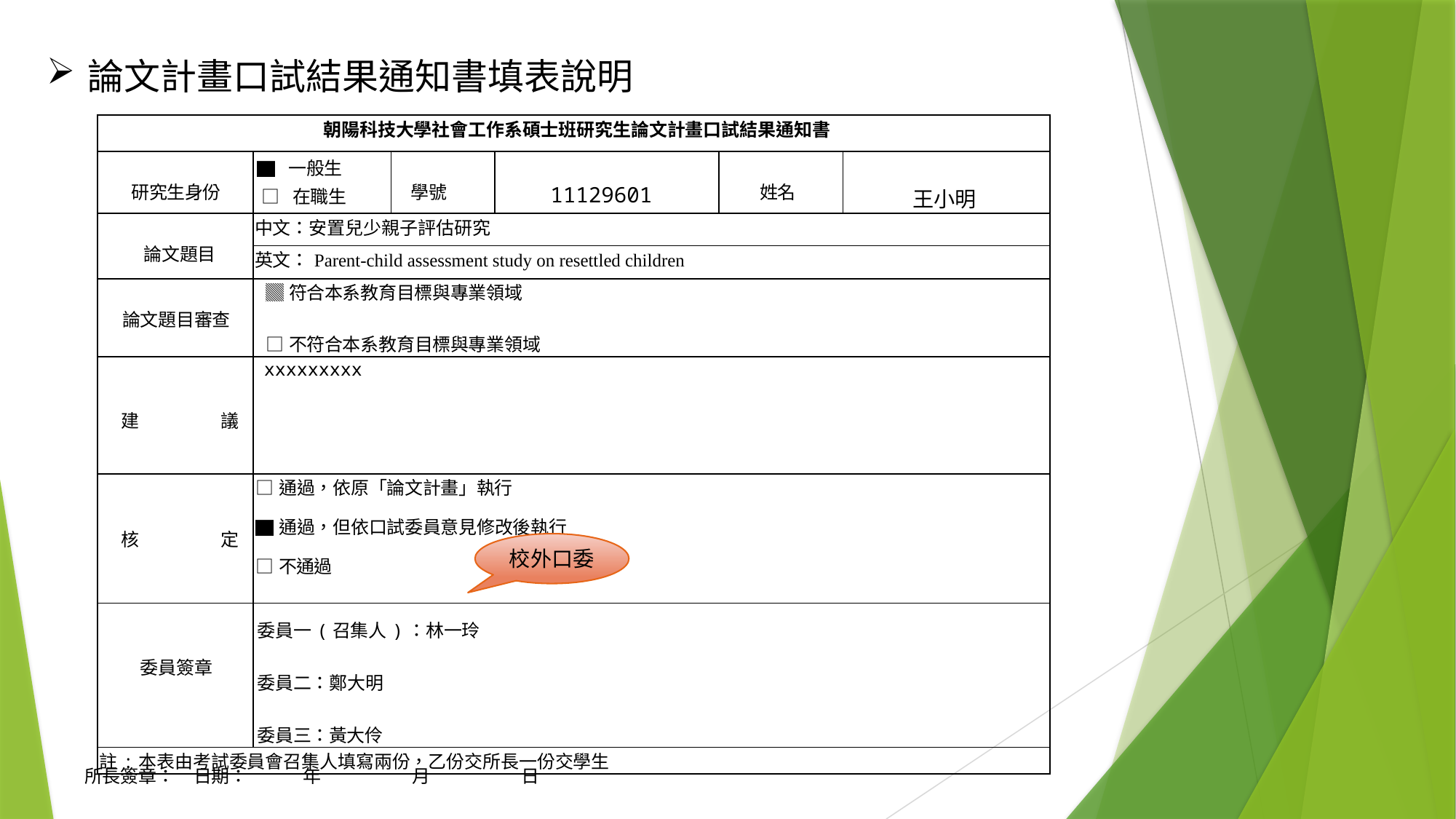

#
論文計畫口試結果通知書填表說明

| 朝陽科技大學社會工作系碩士班研究生論文計畫口試結果通知書 |  |  |  |  |  |
| --- | --- | --- | --- | --- | --- |
| 研究生身份 | ▇ 一般生 □ 在職生 | 學號 | 11129601 | 姓名 | 王小明 |
| 論文題目 | 中文：安置兒少親子評估研究 |  |  |  |  |
|  | 英文：Parent-child assessment study on resettled children |  |  |  |  |
| 論文題目審查 | ▓符合本系教育目標與專業領域   □不符合本系教育目標與專業領域 |  |  |  |  |
| 建 議 | xxxxxxxxx |  |  |  |  |
| 核 定 | □通過，依原「論文計畫」執行 ▇通過，但依口試委員意見修改後執行 □不通過 |  |  |  |  |
| 委員簽章 | 委員一(召集人)：林一玲 委員二：鄭大明 委員三：黃大伶 |  |  |  |  |
| 註:本表由考試委員會召集人填寫兩份，乙份交所長一份交學生 |  |  |  |  |  |
校外口委
所長簽章：	日期：	年	月	日